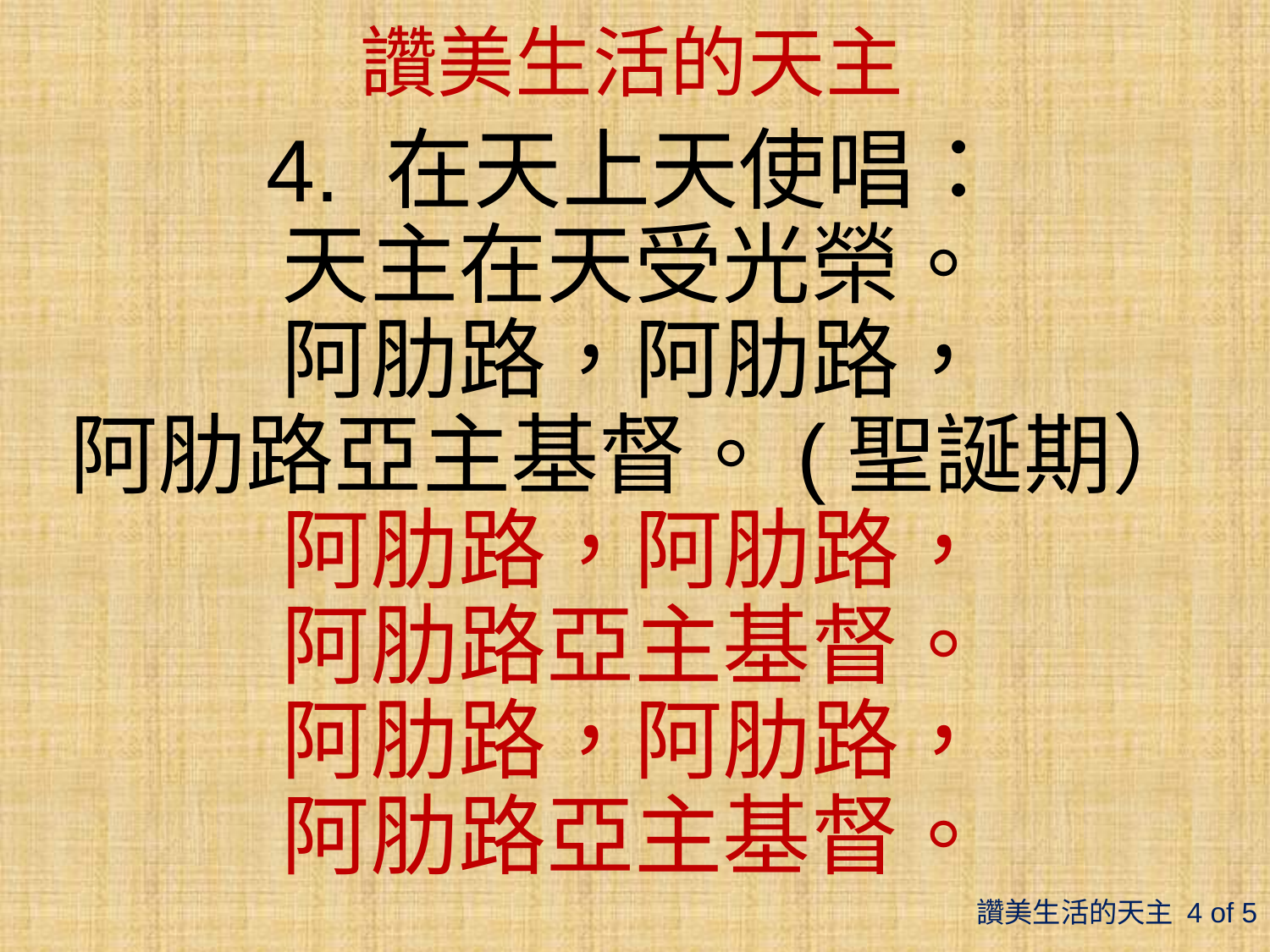

# 讚美生活的天主
4. 在天上天使唱：
天主在天受光榮。
阿肋路，阿肋路，
阿肋路亞主基督。(聖誕期）
阿肋路，阿肋路，
阿肋路亞主基督。
阿肋路，阿肋路，
阿肋路亞主基督。
讚美生活的天主 4 of 5